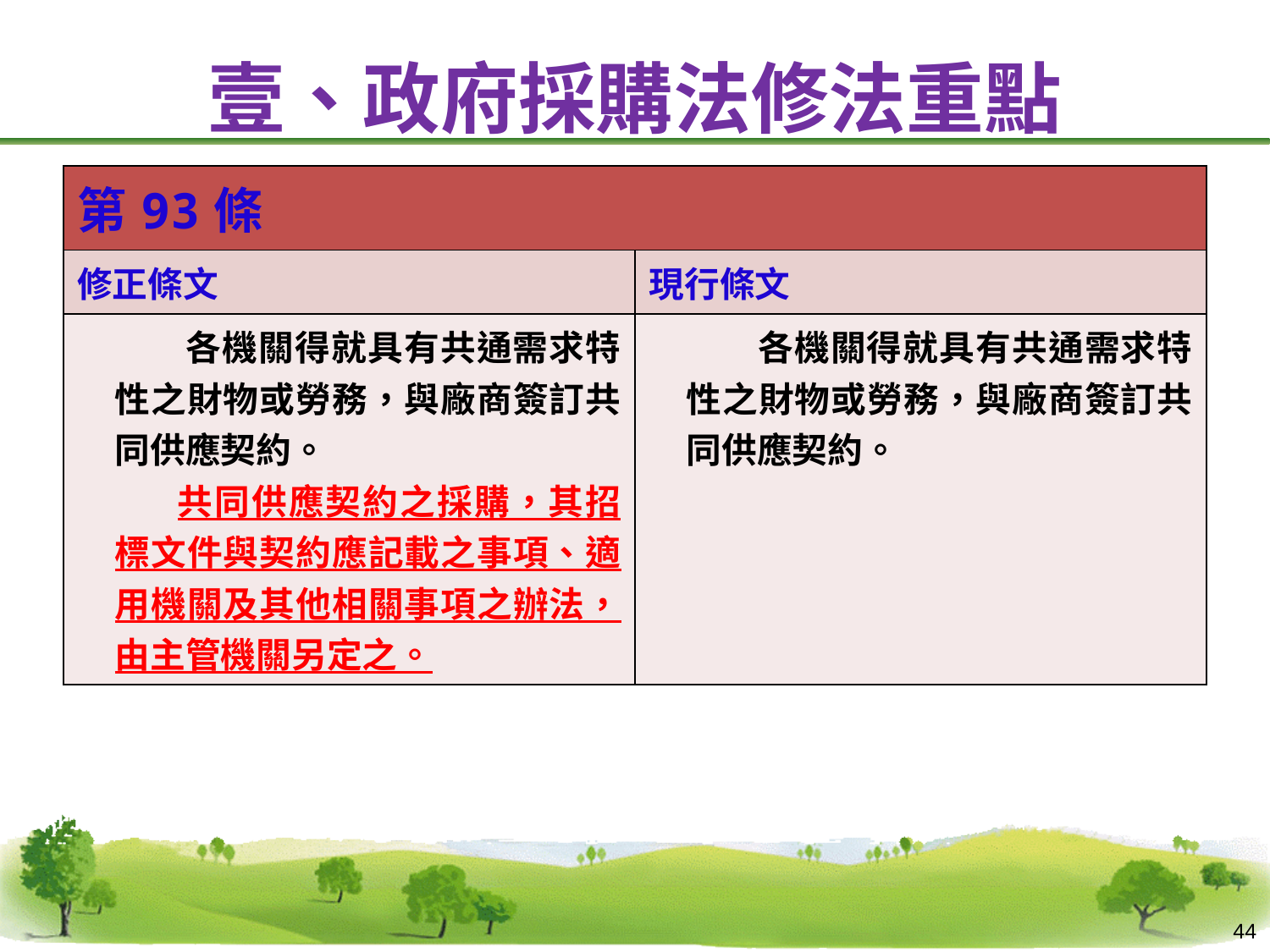

# 壹、政府採購法修法重點
| 第93條 |  |
| --- | --- |
| 修正條文 | 現行條文 |
| 各機關得就具有共通需求特性之財物或勞務，與廠商簽訂共同供應契約。 共同供應契約之採購，其招標文件與契約應記載之事項、適用機關及其他相關事項之辦法，由主管機關另定之。 | 各機關得就具有共通需求特性之財物或勞務，與廠商簽訂共同供應契約。 |
44